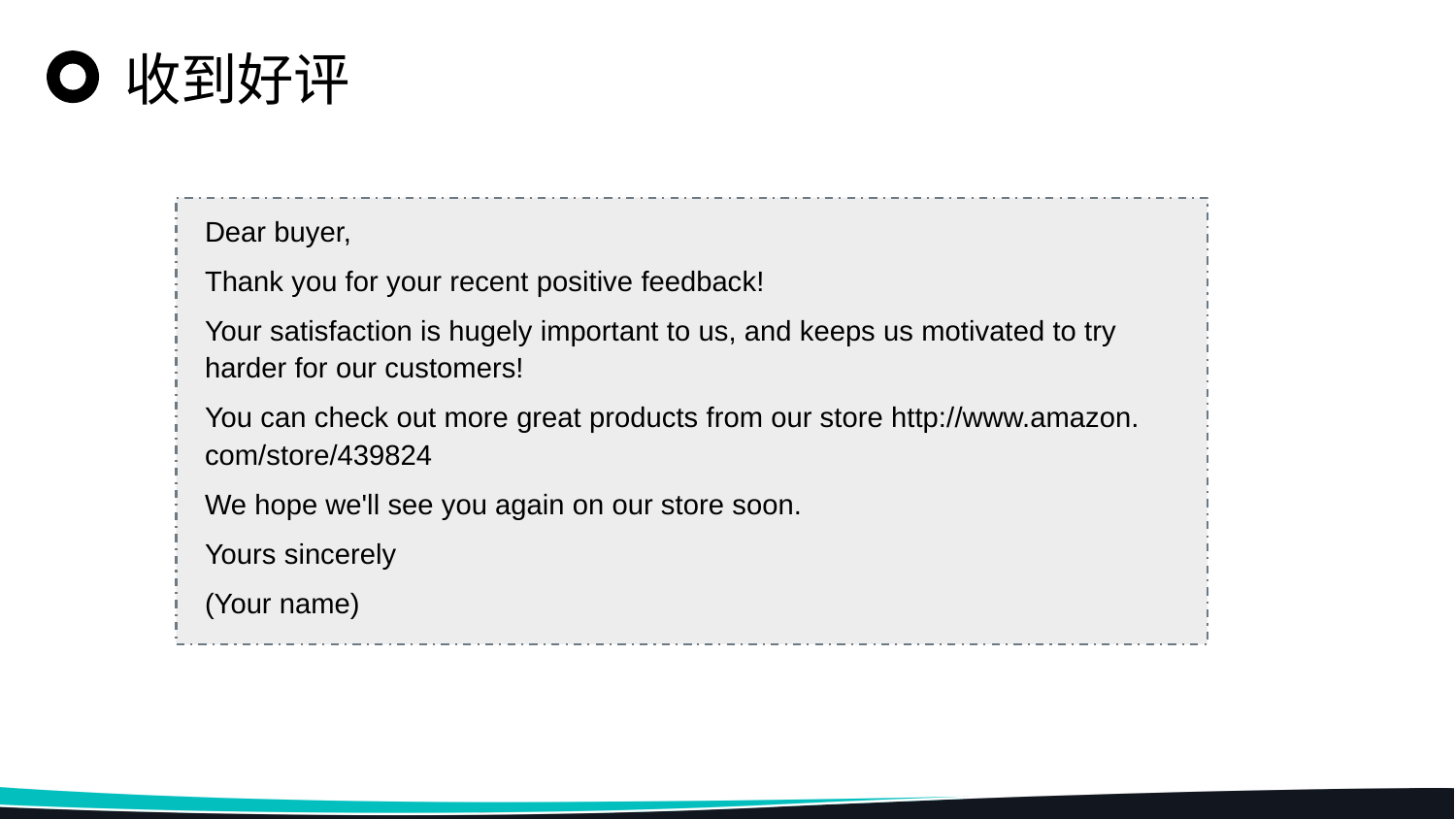

收到好评

Dear buyer,
Thank you for your recent positive feedback!
Your satisfaction is hugely important to us, and keeps us motivated to try harder for our customers!
You can check out more great products from our store http://www.amazon. com/store/439824
We hope we'll see you again on our store soon.
Yours sincerely
(Your name)